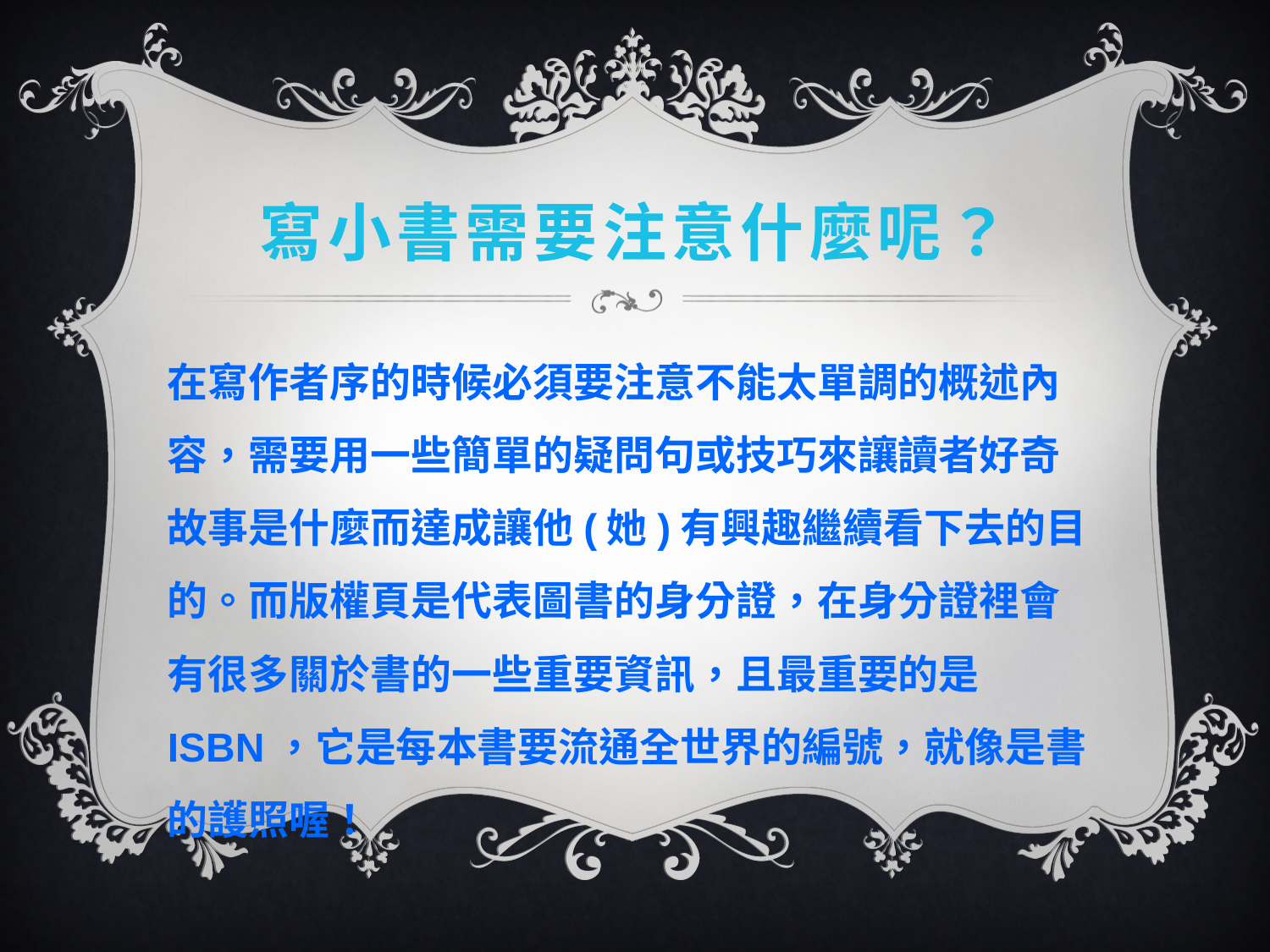

# 寫小書需要注意什麼呢？
在寫作者序的時候必須要注意不能太單調的概述內容，需要用一些簡單的疑問句或技巧來讓讀者好奇故事是什麼而達成讓他(她)有興趣繼續看下去的目的。而版權頁是代表圖書的身分證，在身分證裡會有很多關於書的一些重要資訊，且最重要的是ISBN，它是每本書要流通全世界的編號，就像是書的護照喔！